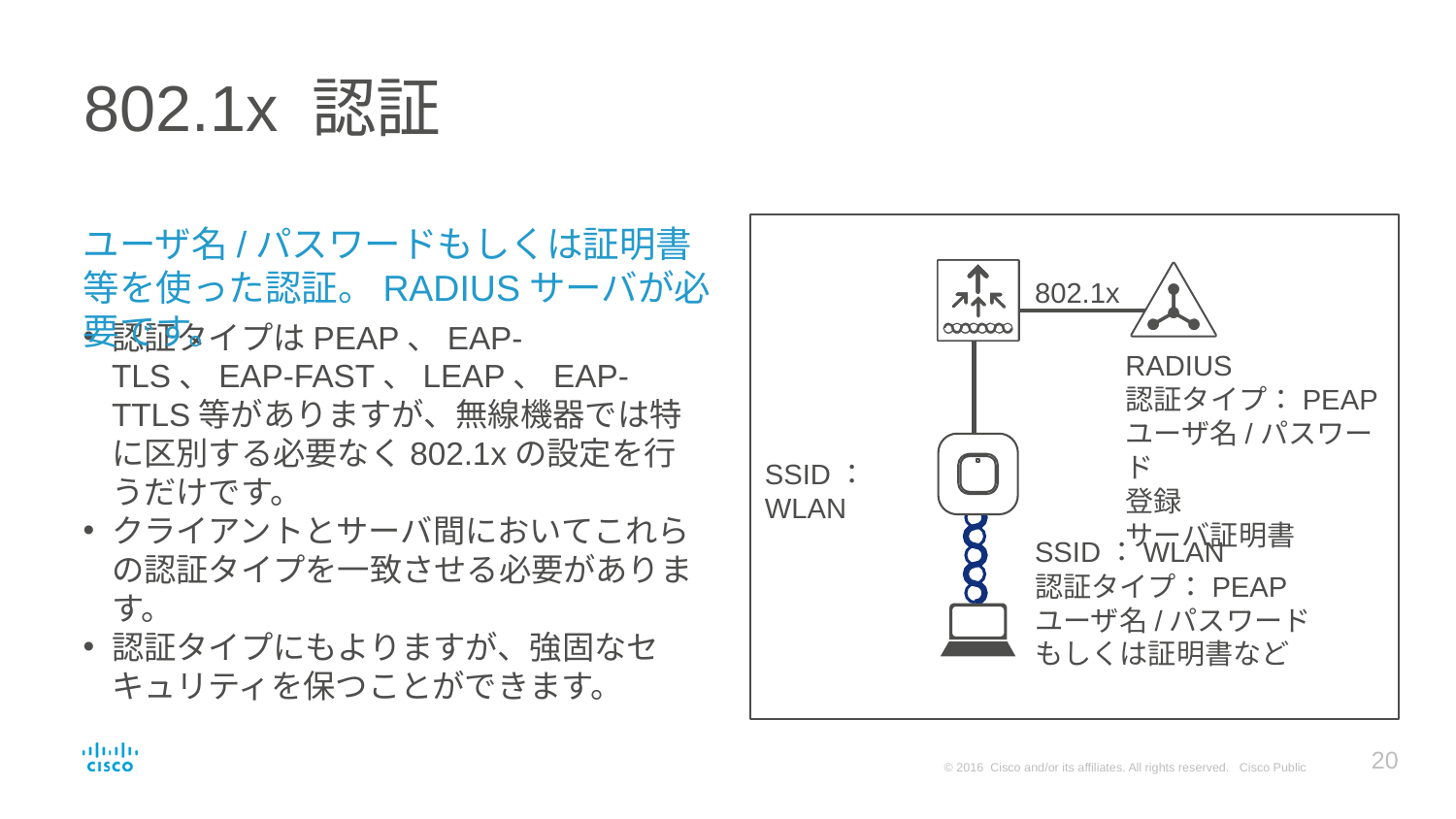

# 802.1x 認証
ユーザ名/パスワードもしくは証明書等を使った認証。RADIUSサーバが必要です。

802.1x
認証タイプはPEAP、EAP-TLS、EAP-FAST、LEAP、EAP-TTLS等がありますが、無線機器では特に区別する必要なく802.1xの設定を行うだけです。
クライアントとサーバ間においてこれらの認証タイプを一致させる必要があります。
認証タイプにもよりますが、強固なセキュリティを保つことができます。
RADIUS
認証タイプ：PEAP
ユーザ名/パスワード
登録
サーバ証明書

SSID：WLAN

SSID：WLAN
認証タイプ：PEAP
ユーザ名/パスワード
もしくは証明書など